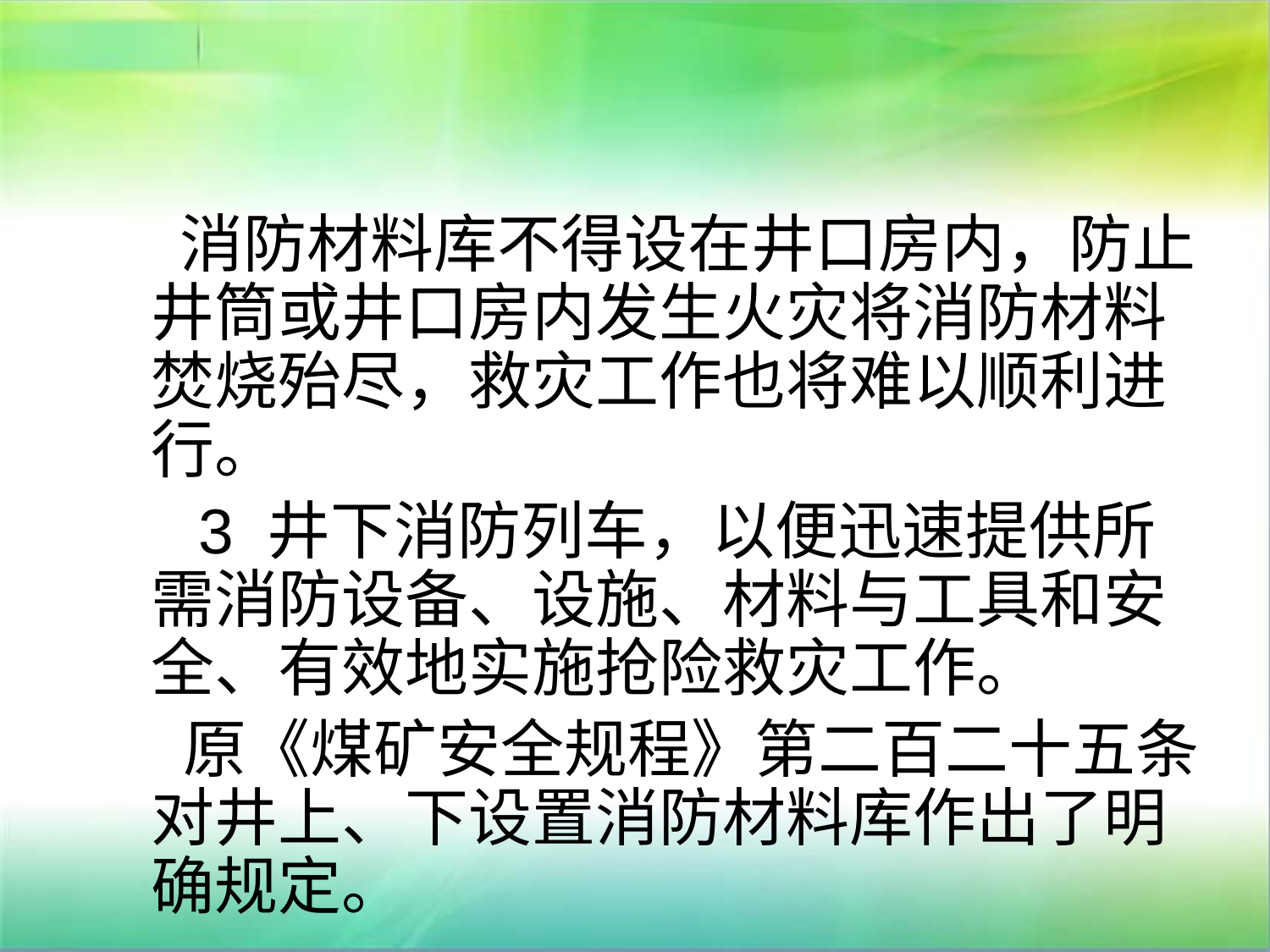

消防材料库不得设在井口房内，防止井筒或井口房内发生火灾将消防材料焚烧殆尽，救灾工作也将难以顺利进行。
     3 井下消防列车，以便迅速提供所需消防设备、设施、材料与工具和安全、有效地实施抢险救灾工作。
    原《煤矿安全规程》第二百二十五条对井上、下设置消防材料库作出了明确规定。